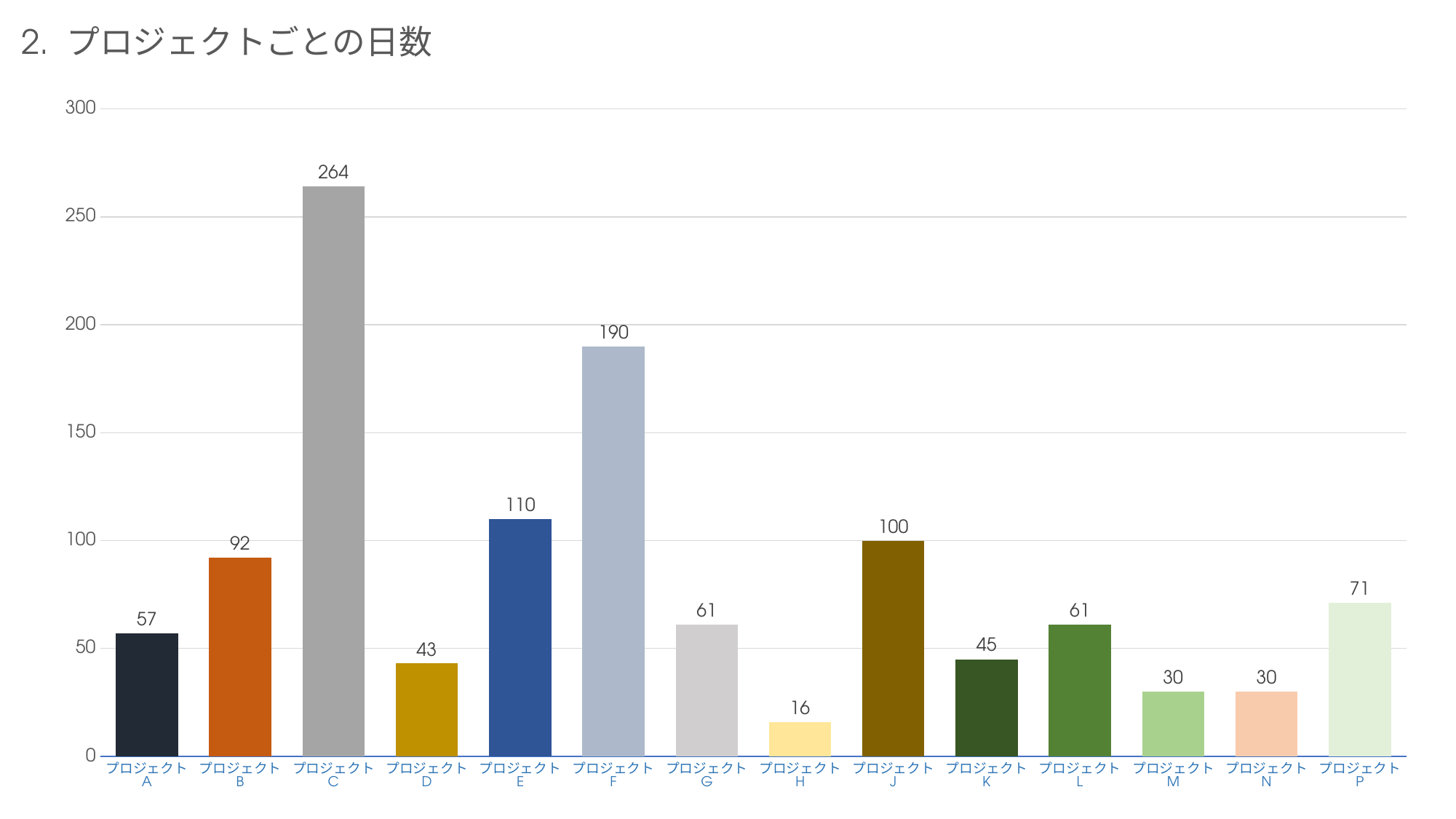

2. プロジェクトごとの日数

### Chart

| Category | 日数 |
|---|---|
| プロジェクト A | 57.0 |
| プロジェクト B | 92.0 |
| プロジェクト C | 264.0 |
| プロジェクト D | 43.0 |
| プロジェクト E | 110.0 |
| プロジェクト F | 190.0 |
| プロジェクト G | 61.0 |
| プロジェクト H | 16.0 |
| プロジェクト J | 100.0 |
| プロジェクト K | 45.0 |
| プロジェクト L | 61.0 |
| プロジェクト M | 30.0 |
| プロジェクト N | 30.0 |
| プロジェクト P | 71.0 |